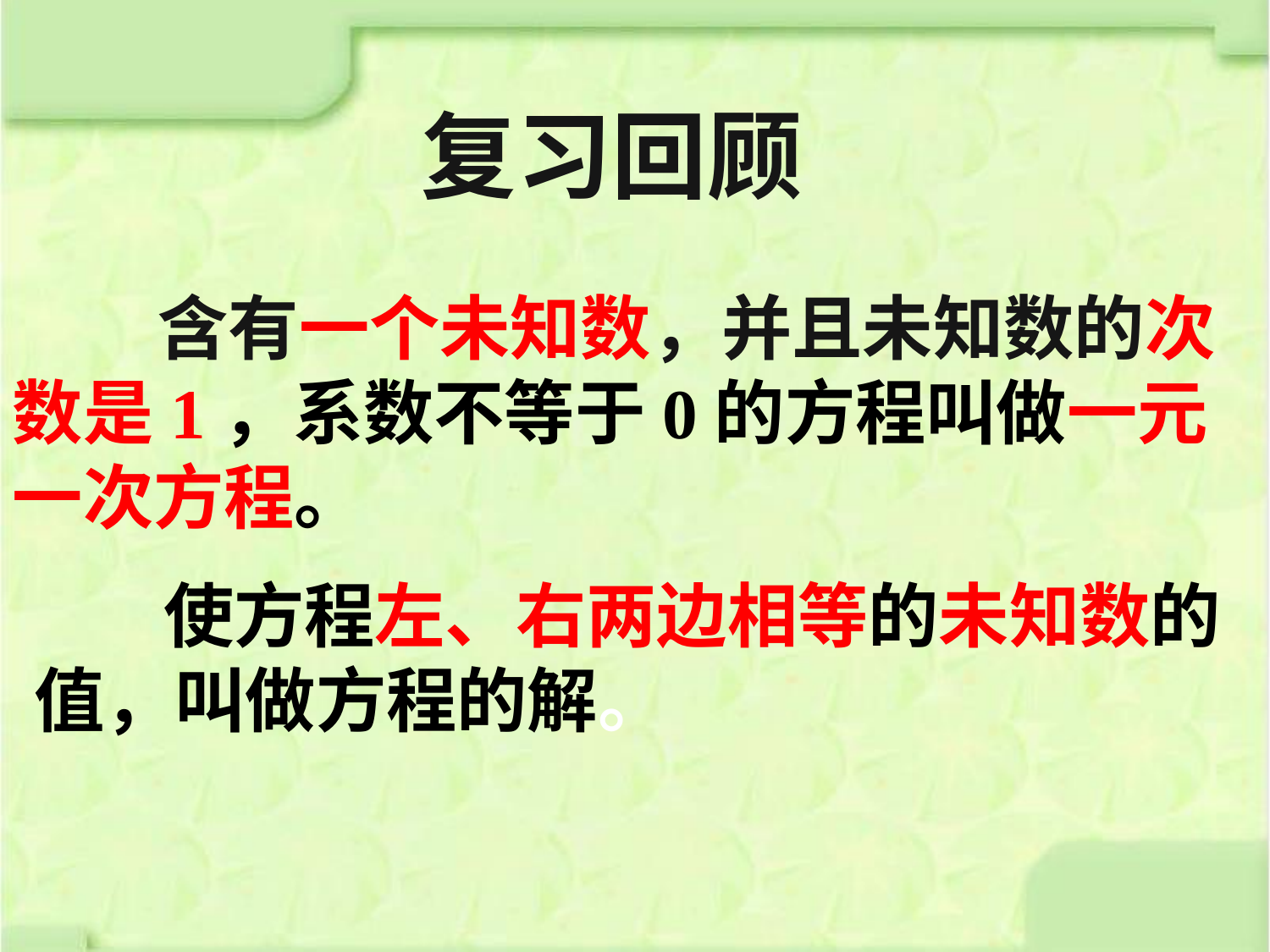

复习回顾
        含有一个未知数，并且未知数的次数是1，系数不等于0的方程叫做一元一次方程。
       使方程左、右两边相等的未知数的值，叫做方程的解。